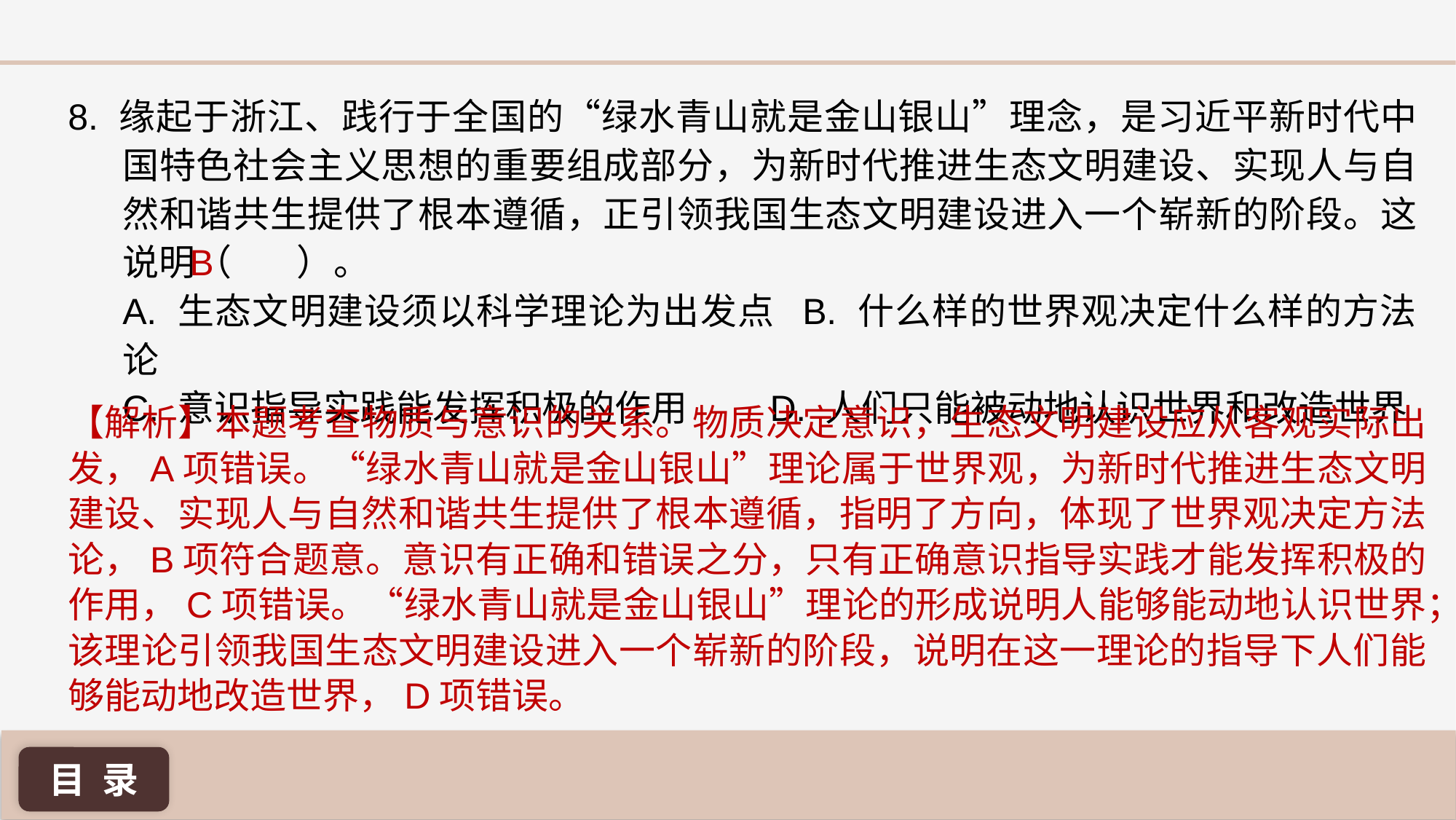

8. 缘起于浙江、践行于全国的“绿水青山就是金山银山”理念，是习近平新时代中国特色社会主义思想的重要组成部分，为新时代推进生态文明建设、实现人与自然和谐共生提供了根本遵循，正引领我国生态文明建设进入一个崭新的阶段。这说明（        ）。
A. 生态文明建设须以科学理论为出发点  B. 什么样的世界观决定什么样的方法论
C. 意识指导实践能发挥积极的作用         D. 人们只能被动地认识世界和改造世界
B
【解析】本题考查物质与意识的关系。物质决定意识，生态文明建设应从客观实际出发，A项错误。“绿水青山就是金山银山”理论属于世界观，为新时代推进生态文明建设、实现人与自然和谐共生提供了根本遵循，指明了方向，体现了世界观决定方法论，B项符合题意。意识有正确和错误之分，只有正确意识指导实践才能发挥积极的作用，C项错误。“绿水青山就是金山银山”理论的形成说明人能够能动地认识世界；该理论引领我国生态文明建设进入一个崭新的阶段，说明在这一理论的指导下人们能够能动地改造世界，D项错误。